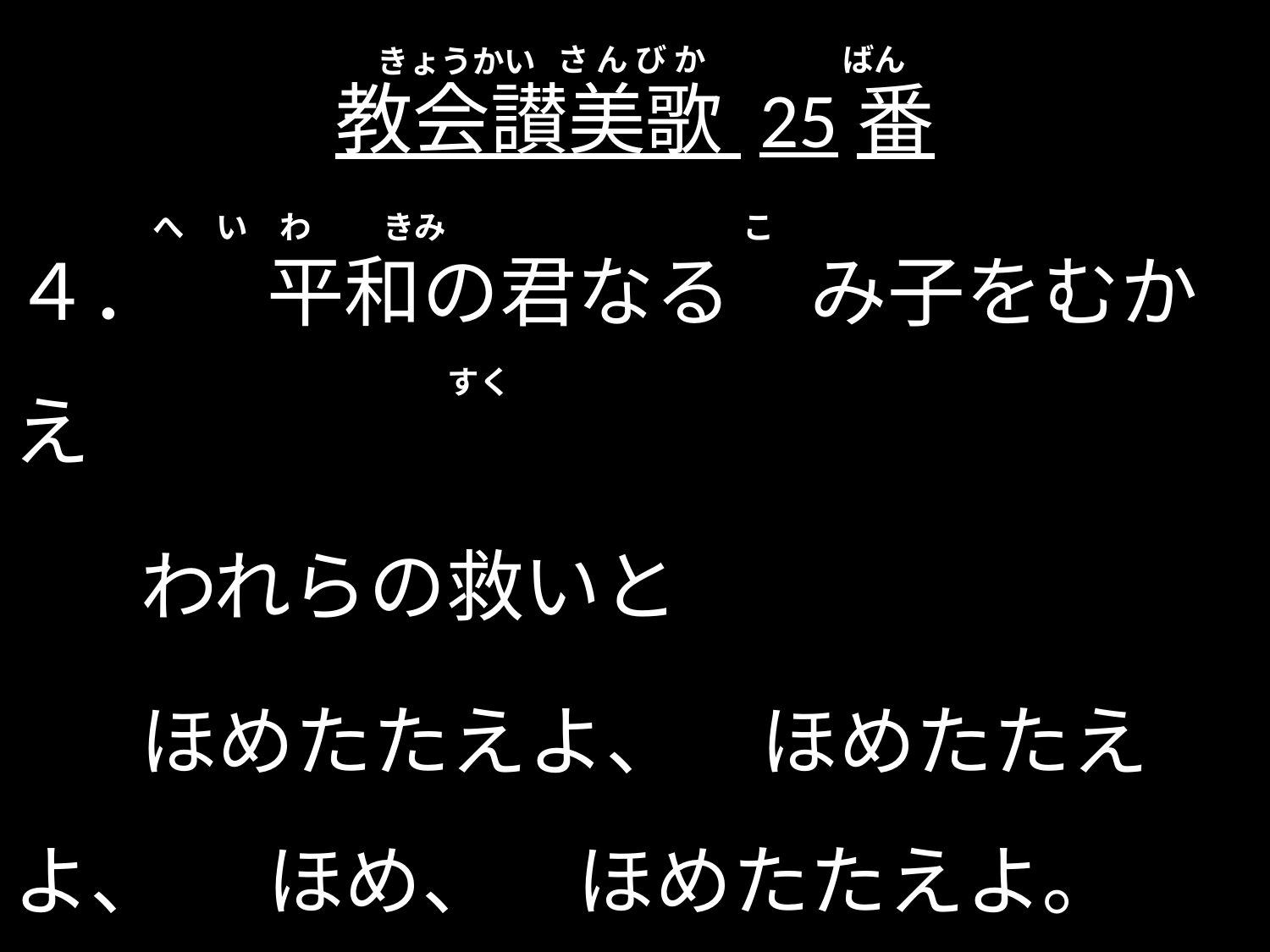

さ ん び か
ばん
きょうかい
# 教会讃美歌 25番
４．	平和の君なる　み子をむかえ
	われらの救いと
	ほめたたえよ、　ほめたたえよ、　	ほめ、　ほめたたえよ｡
				アーメン　　（ルカ4･18-19）

へ　い　わ
きみ
こ
すく